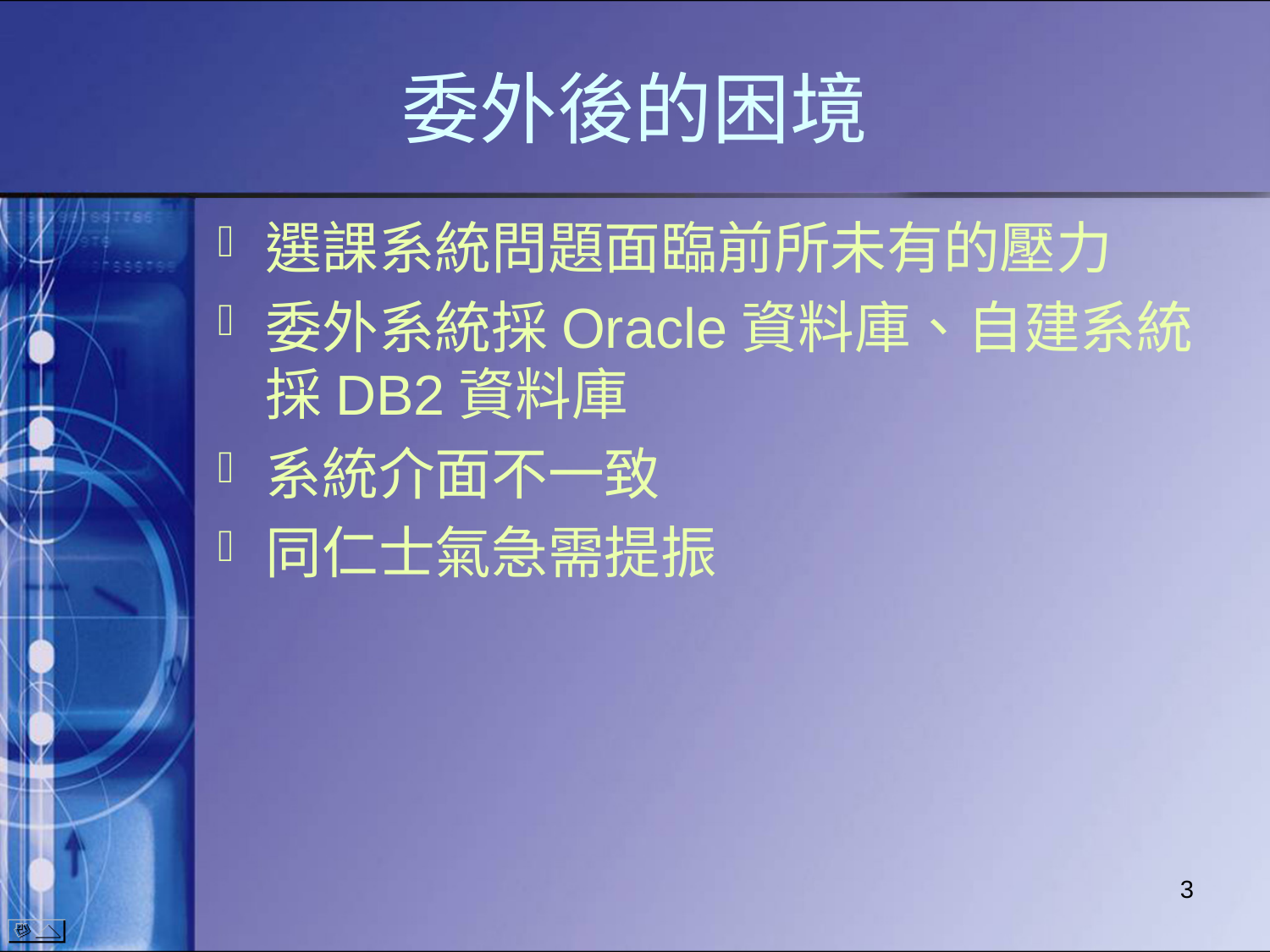

# 委外後的困境
選課系統問題面臨前所未有的壓力
委外系統採Oracle資料庫、自建系統採DB2資料庫
系統介面不一致
同仁士氣急需提振

3